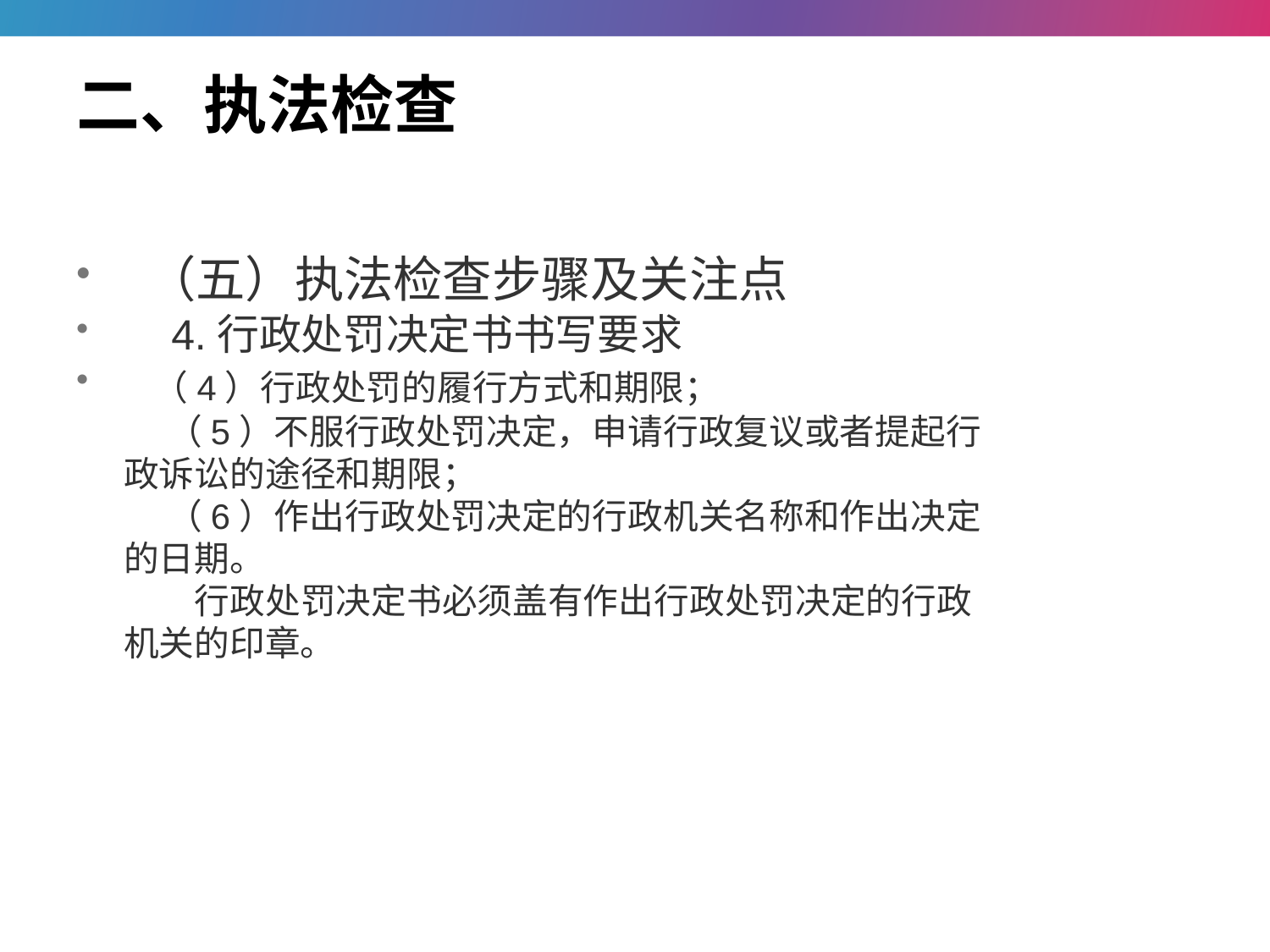

# 二、执法检查
 （五）执法检查步骤及关注点
    4.行政处罚决定书书写要求
  （4）行政处罚的履行方式和期限；
 　（5）不服行政处罚决定，申请行政复议或者提起行政诉讼的途径和期限；
 　（6）作出行政处罚决定的行政机关名称和作出决定的日期。
　　行政处罚决定书必须盖有作出行政处罚决定的行政机关的印章。